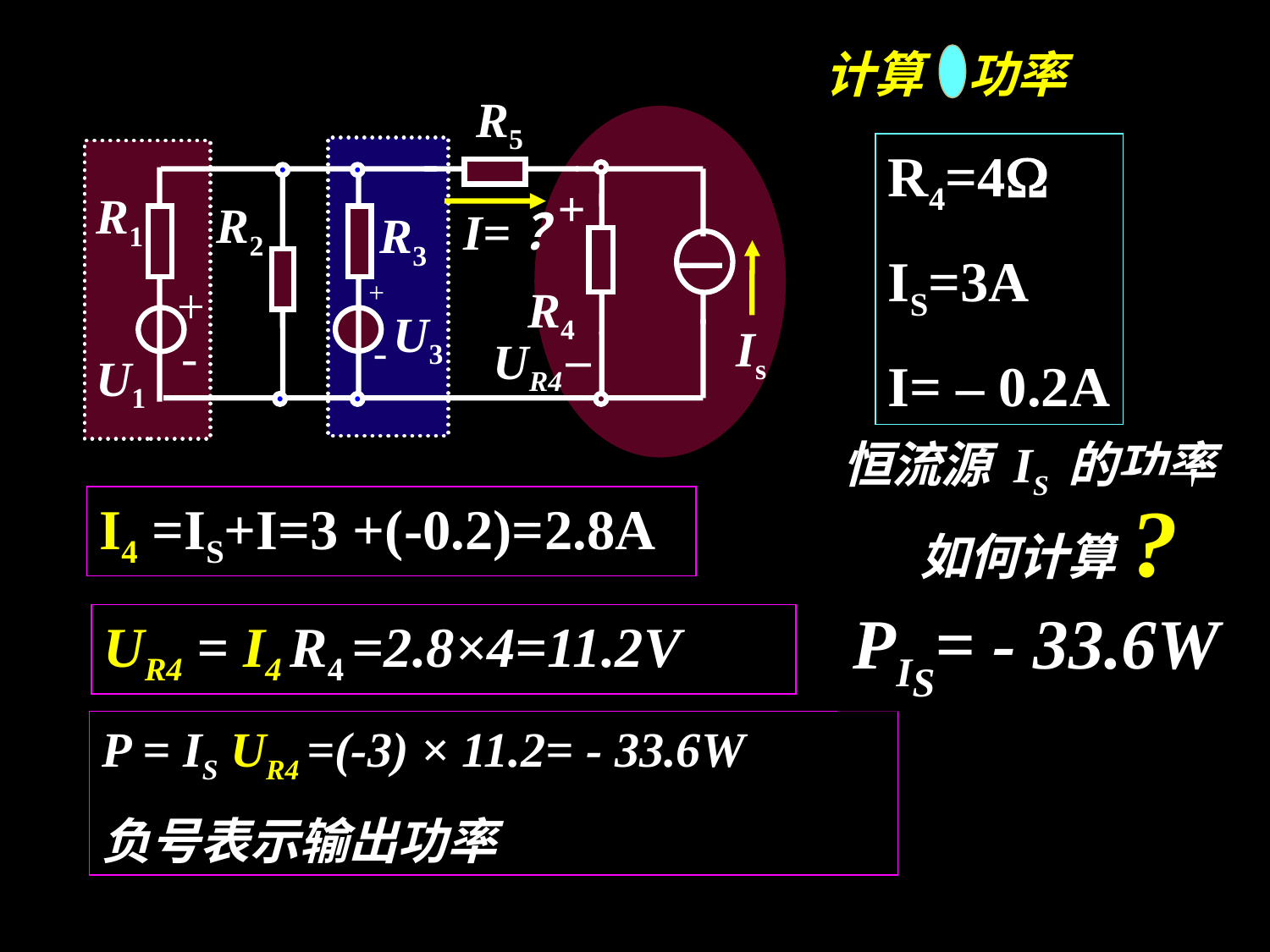

计算    功率

R5

R4=4Ω
IS=3A
I= – 0.2A

+
–
UR4
R1
R2

I=？
R3

+
+
R4

U3

Is
-
-

U1

恒流源 IS 的功率
如何计算
?
I4 =IS+I=3 +(-0.2)=2.8A
PIS= - 33.6W
UR4 = I4 R4 =2.8×4=11.2V
P = IS UR4 =(-3) × 11.2= - 33.6W
负号表示输出功率